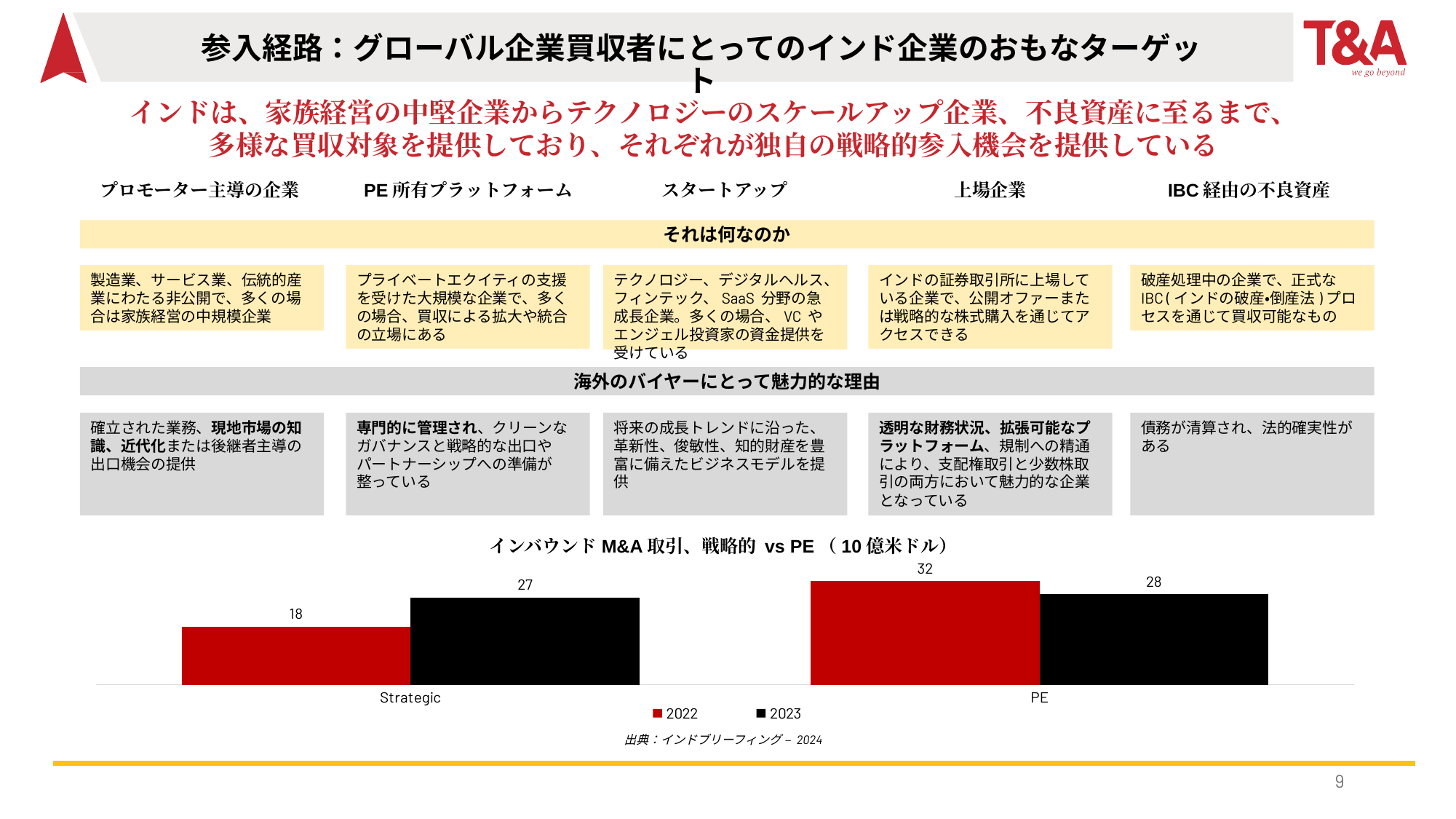

参入経路：グローバル企業買収者にとってのインド企業のおもなターゲット
インドは、家族経営の中堅企業からテクノロジーのスケールアップ企業、不良資産に至るまで、
多様な買収対象を提供しており、それぞれが独自の戦略的参入機会を提供している
プロモーター主導の企業
PE所有プラットフォーム
スタートアップ
上場企業
IBC経由の不良資産
それは何なのか
製造業、サービス業、伝統的産業にわたる非公開で、多くの場合は家族経営の中規模企業
プライベートエクイティの支援を受けた大規模な企業で、多くの場合、買収による拡大や統合の立場にある
テクノロジー、デジタルヘルス、フィンテック、SaaS 分野の急成長企業。多くの場合、VC やエンジェル投資家の資金提供を受けている
インドの証券取引所に上場している企業で、公開オファーまたは戦略的な株式購入を通じてアクセスできる
破産処理中の企業で、正式な IBC (インドの破産・倒産法)プロセスを通じて買収可能なもの
海外のバイヤーにとって魅力的な理由
確立された業務、現地市場の知識、近代化または後継者主導の出口機会の提供
専門的に管理され、クリーンなガバナンスと戦略的な出口やパートナーシップへの準備が整っている
将来の成長トレンドに沿った、革新性、俊敏性、知的財産を豊富に備えたビジネスモデルを提供
透明な財務状況、拡張可能なプラットフォーム、規制への精通により、支配権取引と少数株取引の両方において魅力的な企業となっている
債務が清算され、法的確実性がある
インバウンドM&A取引、戦略的 vs PE（10億米ドル）

### Chart

| Category | 2022 | 2023 |
|---|---|---|
| Strategic | 18.0 | 27.0 |
| PE | 32.0 | 28.0 |
出典：インドブリーフィング – 2024
9